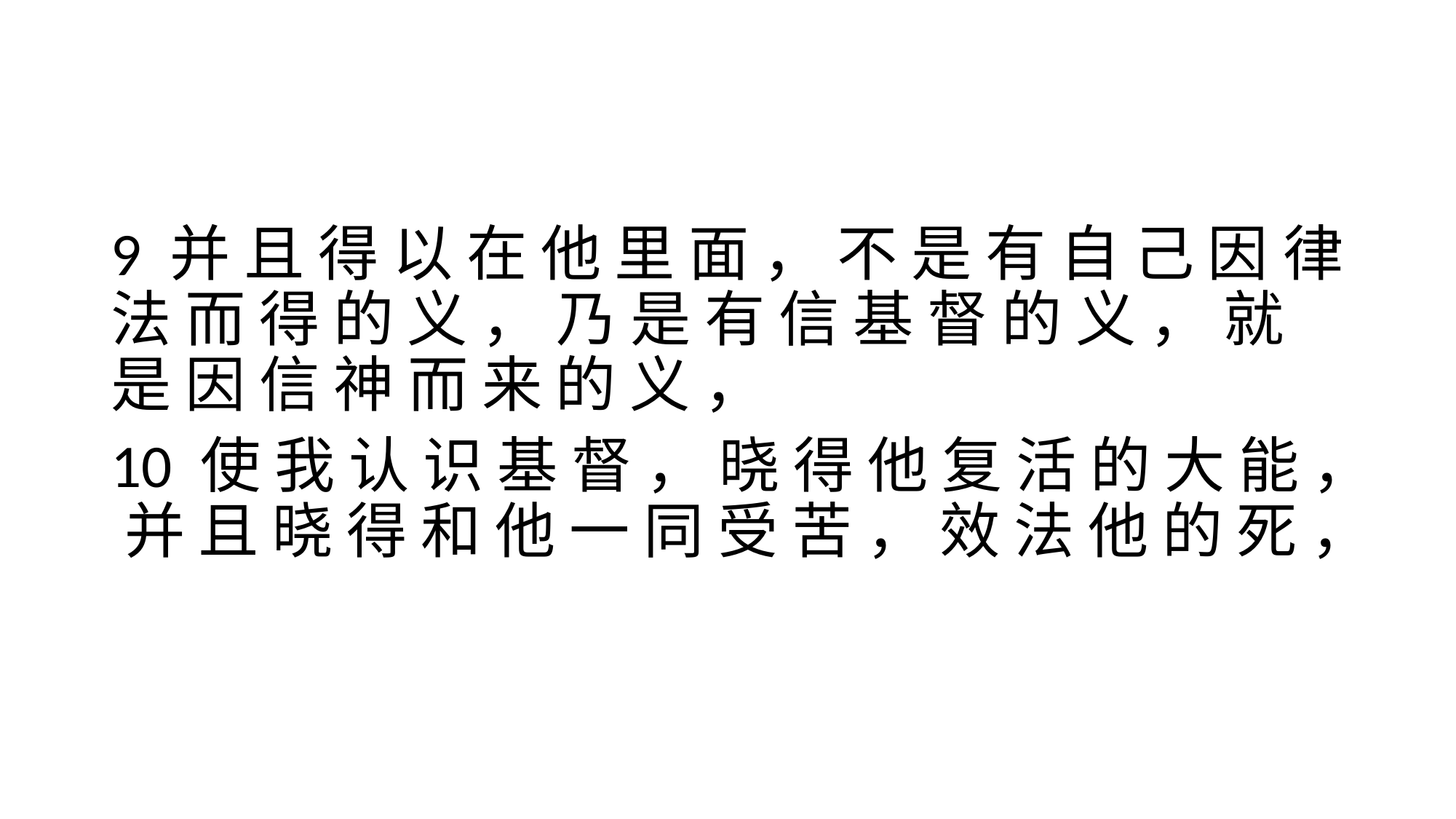

#
9 并 且 得 以 在 他 里 面 ， 不 是 有 自 己 因 律 法 而 得 的 义 ， 乃 是 有 信 基 督 的 义 ， 就 是 因 信 神 而 来 的 义 ，
10 使 我 认 识 基 督 ， 晓 得 他 复 活 的 大 能 ， 并 且 晓 得 和 他 一 同 受 苦 ， 效 法 他 的 死 ，